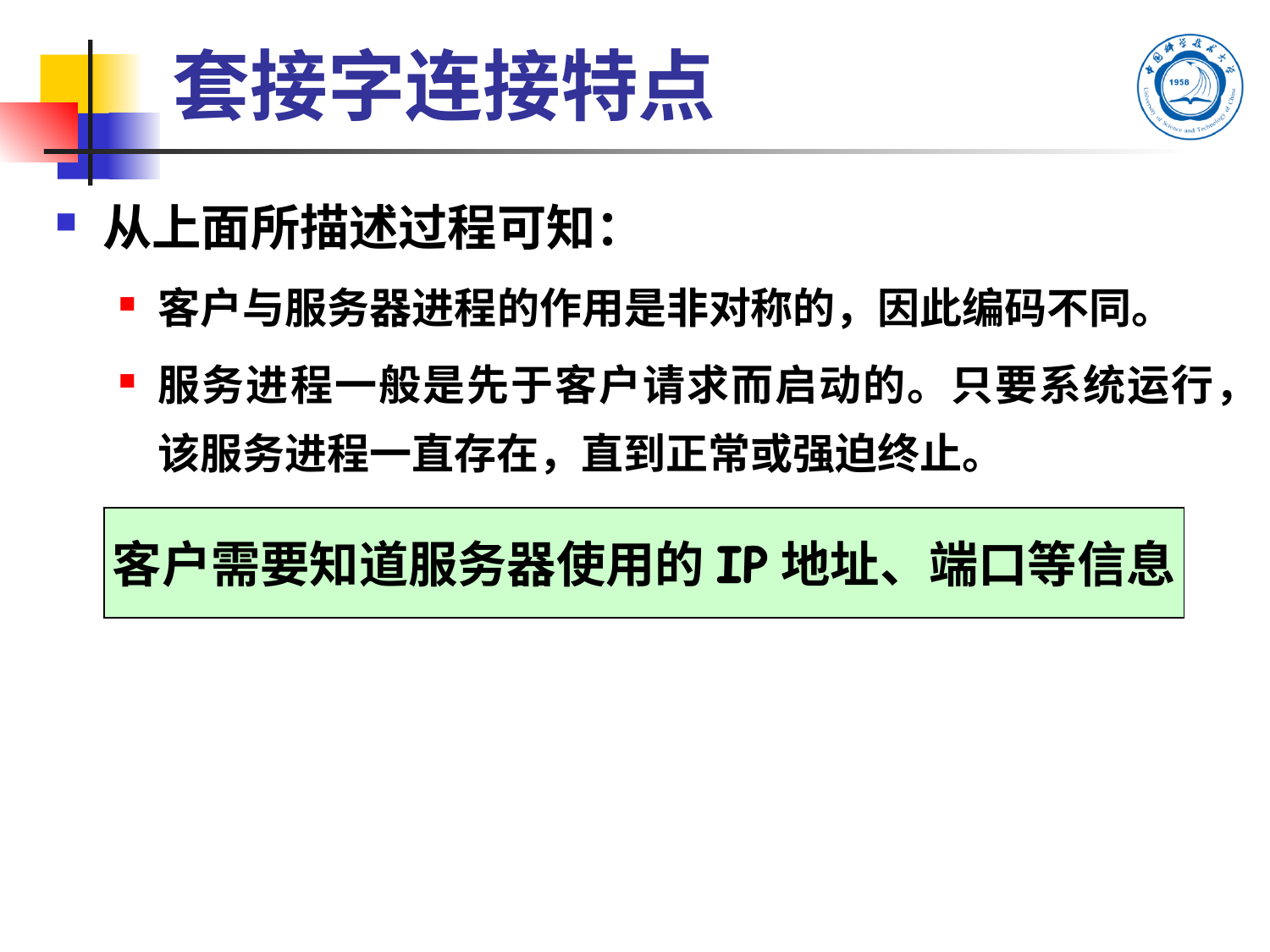

# 套接字连接特点
从上面所描述过程可知：
客户与服务器进程的作用是非对称的，因此编码不同。
服务进程一般是先于客户请求而启动的。只要系统运行，该服务进程一直存在，直到正常或强迫终止。

客户需要知道服务器使用的IP地址、端口等信息